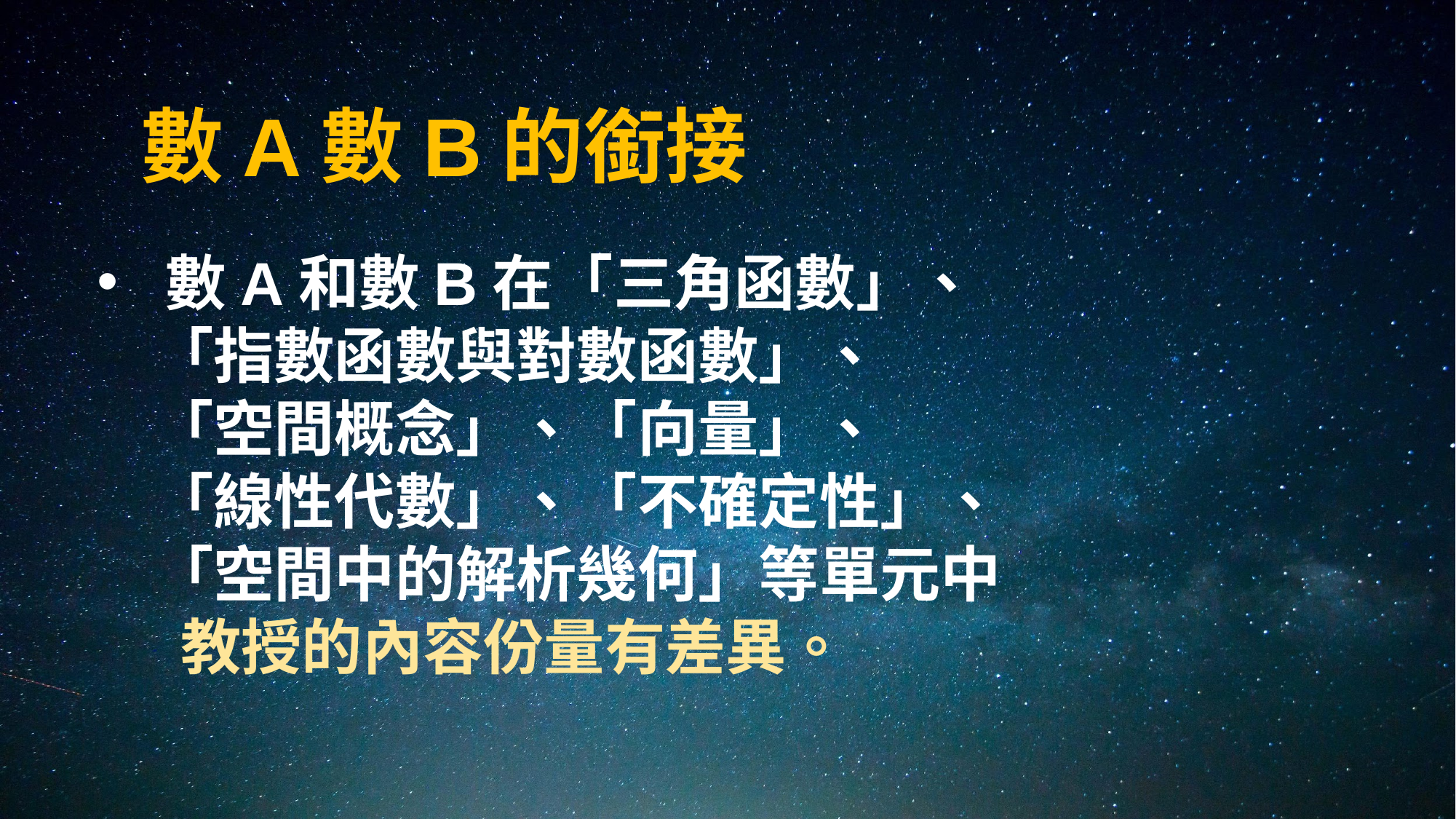

# 數A數B的銜接
數A和數B在「三角函數」、
   「指數函數與對數函數」、
   「空間概念」、「向量」、
   「線性代數」、「不確定性」、
   「空間中的解析幾何」等單元中
     教授的內容份量有差異。